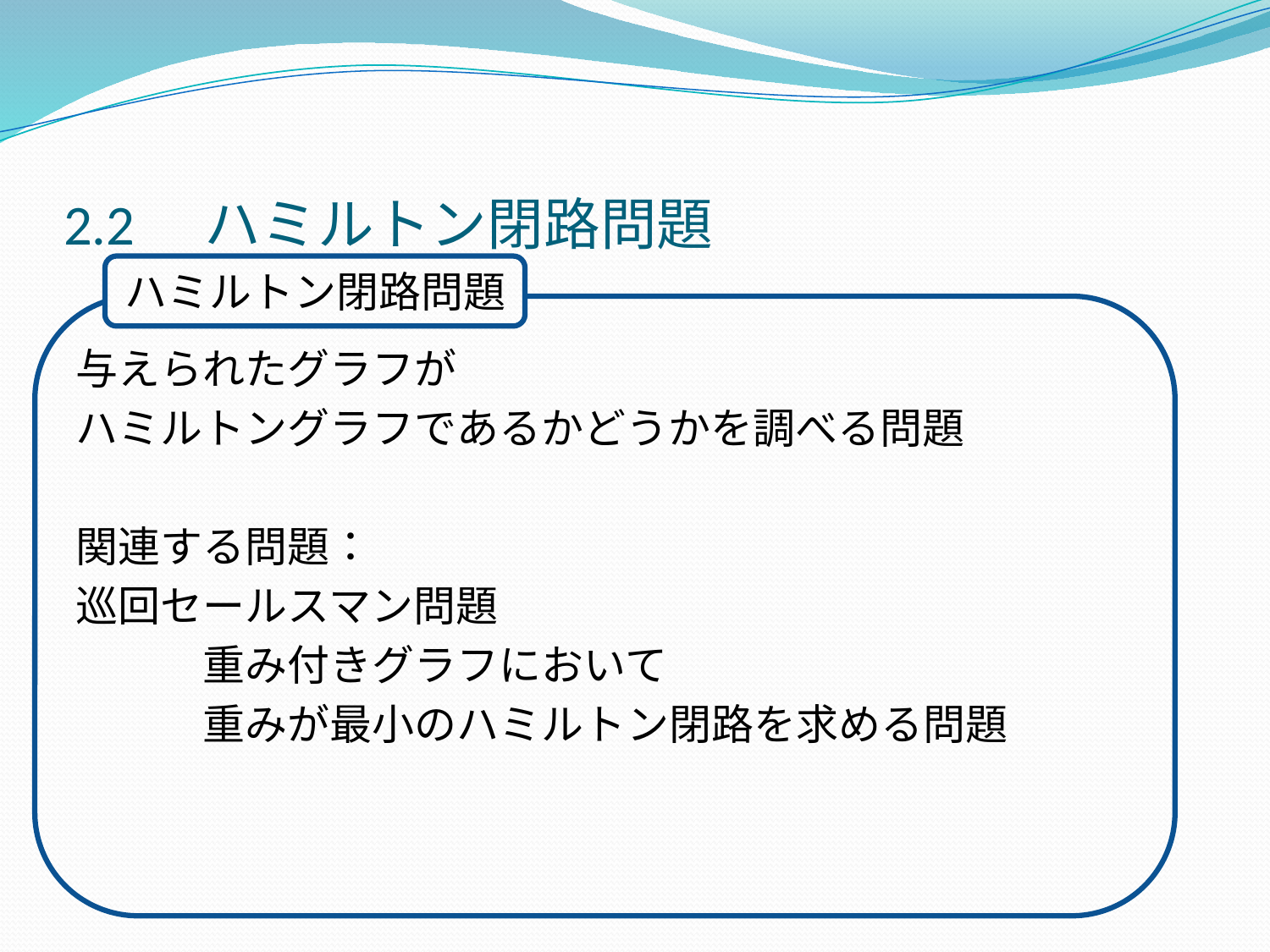

2.2　ハミルトン閉路問題
ハミルトン閉路問題

与えられたグラフが
ハミルトングラフであるかどうかを調べる問題

関連する問題：
巡回セールスマン問題
　　　重み付きグラフにおいて
　　　重みが最小のハミルトン閉路を求める問題

#